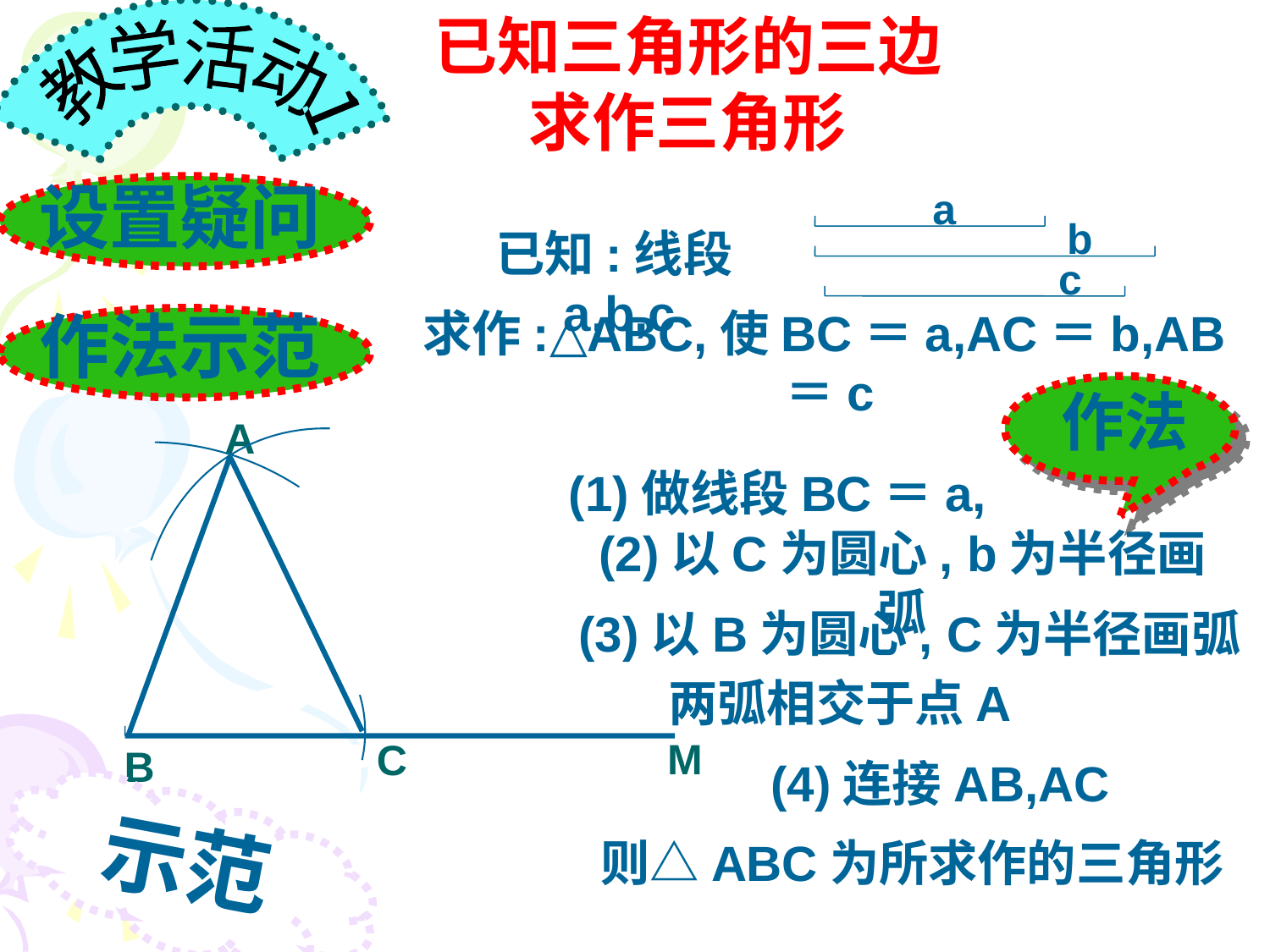

教学活动1
已知三角形的三边求作三角形
设置疑问

a

b

c

已知:线段a,b,c
作法示范

求作:△ABC,使BC＝a,AC＝b,AB＝c

作法
A

(1)做线段BC＝a,

(2)以C为圆心, b为半径画弧
 (3)以B为圆心, C为半径画弧
两弧相交于点A

M
B

C
(4)连接AB,AC

示范
则△ABC为所求作的三角形